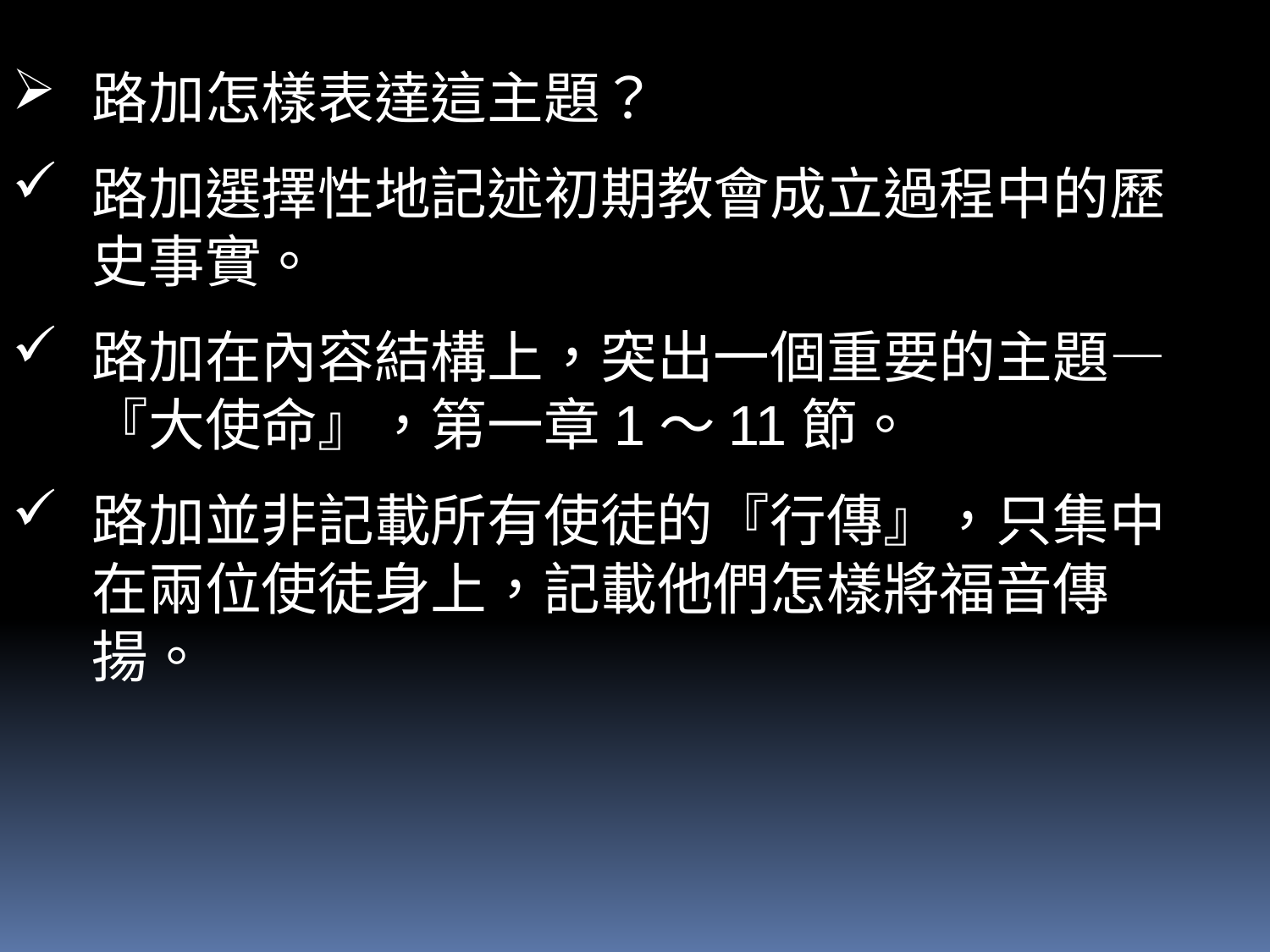

路加怎樣表達這主題？
路加選擇性地記述初期教會成立過程中的歷史事實。
路加在內容結構上，突出一個重要的主題—『大使命』，第一章1～11節。
路加並非記載所有使徒的『行傳』，只集中在兩位使徒身上，記載他們怎樣將福音傳揚。